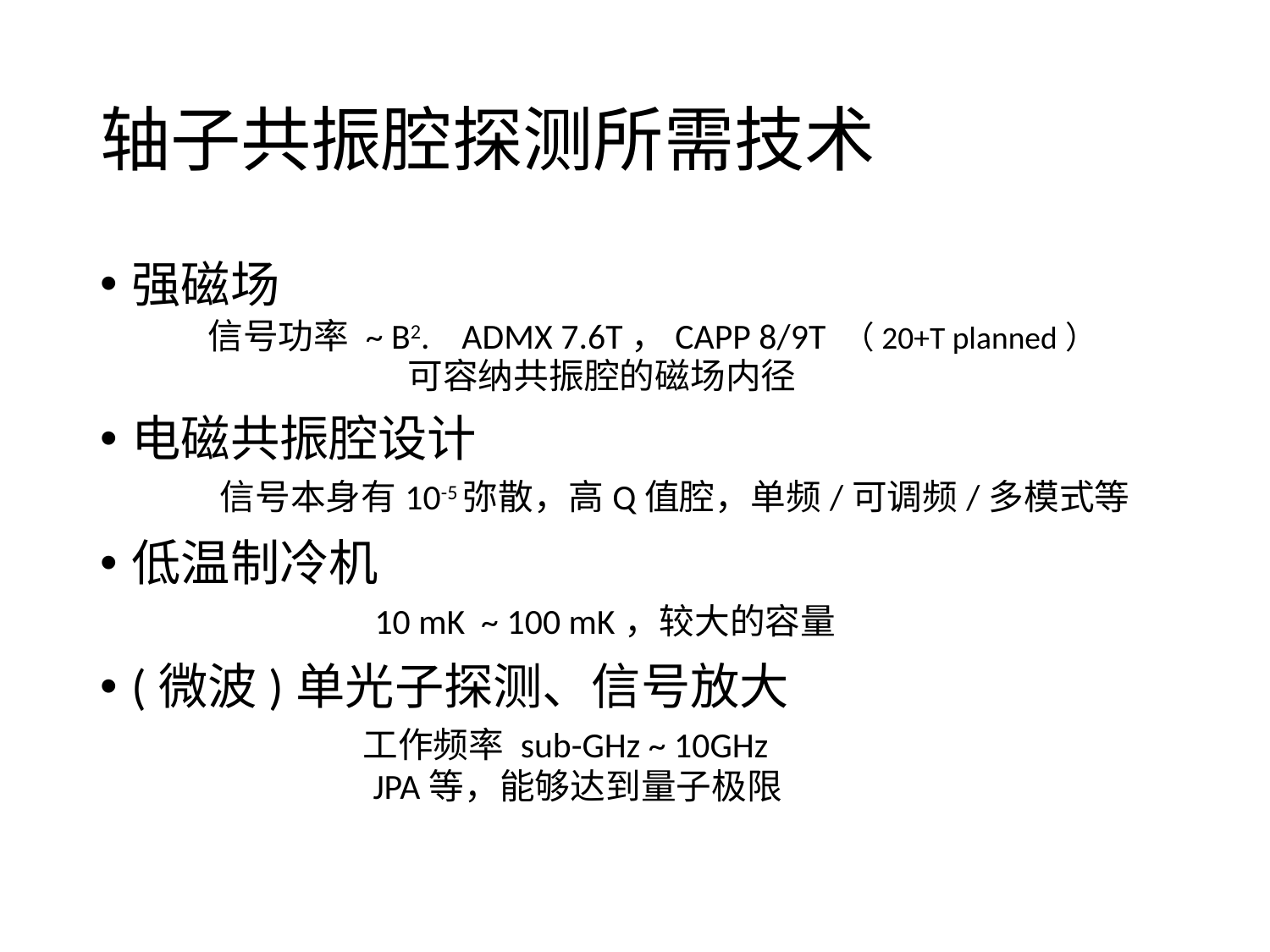

# 轴子共振腔探测所需技术
强磁场
        信号功率 ~ B2.    ADMX 7.6T，CAPP 8/9T （20+T planned）
	                   可容纳共振腔的磁场内径
电磁共振腔设计
        信号本身有10-5弥散，高Q值腔，单频/可调频/多模式等
低温制冷机
                     10 mK  ~ 100 mK，较大的容量
(微波)单光子探测、信号放大
                     工作频率 sub-GHz ~ 10GHz
                              JPA等，能够达到量子极限